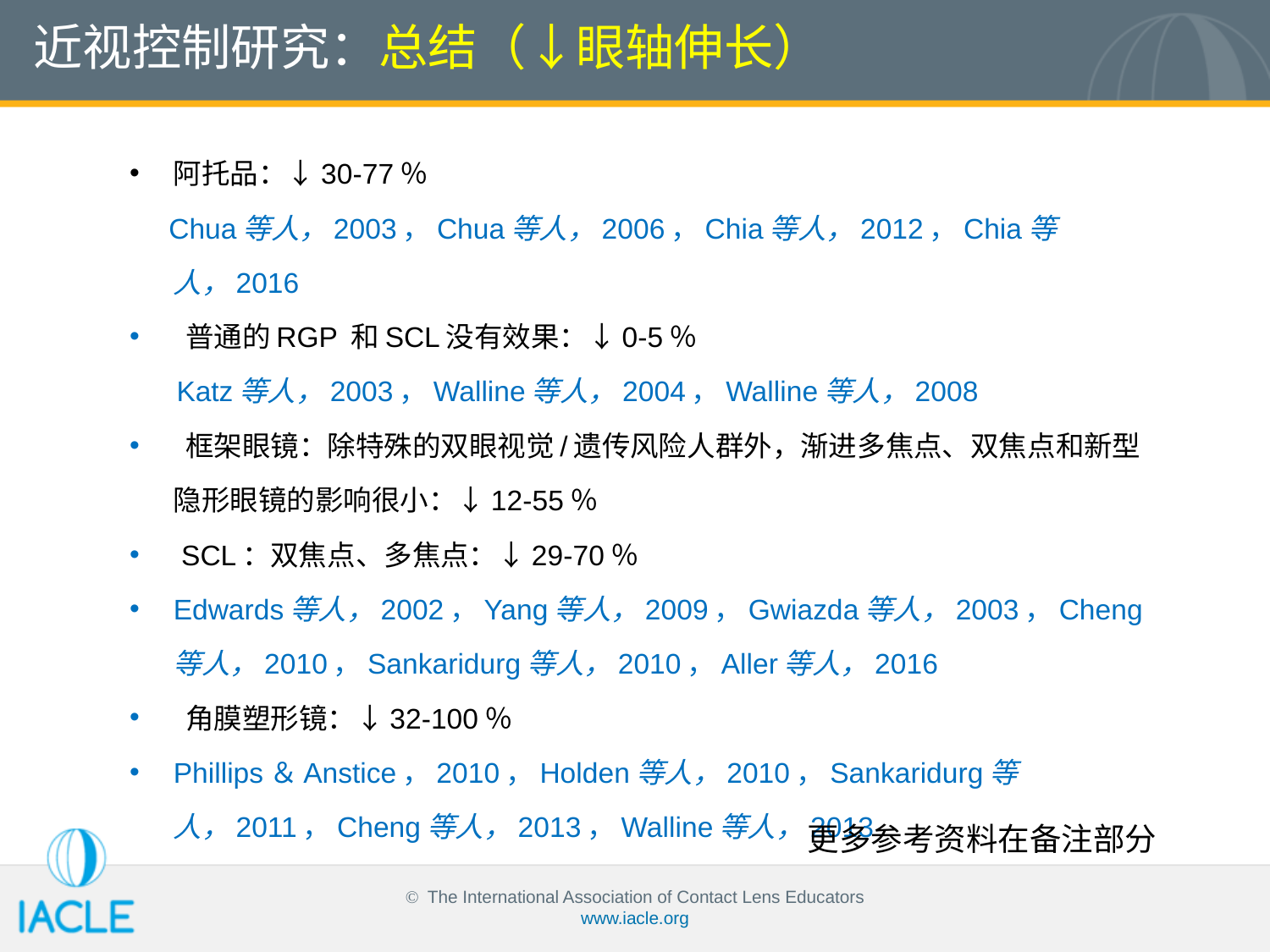

# 近视控制研究：总结（↓眼轴伸长）
阿托品：↓30-77％
     Chua等人，2003，Chua等人，2006，Chia等人，2012，Chia等人，2016
 普通的RGP 和SCL没有效果：↓0-5％
      Katz等人，2003，Walline等人，2004，Walline等人，2008
 框架眼镜：除特殊的双眼视觉/遗传风险人群外，渐进多焦点、双焦点和新型隐形眼镜的影响很小：↓12-55％
 SCL：双焦点、多焦点：↓29-70％
Edwards等人，2002，Yang等人，2009，Gwiazda等人，2003，Cheng等人，2010，Sankaridurg等人，2010，Aller等人，2016
 角膜塑形镜：↓32-100％
Phillips＆Anstice，2010，Holden等人，2010，Sankaridurg等人，2011，Cheng等人，2013，Walline等人，2013
更多参考资料在备注部分